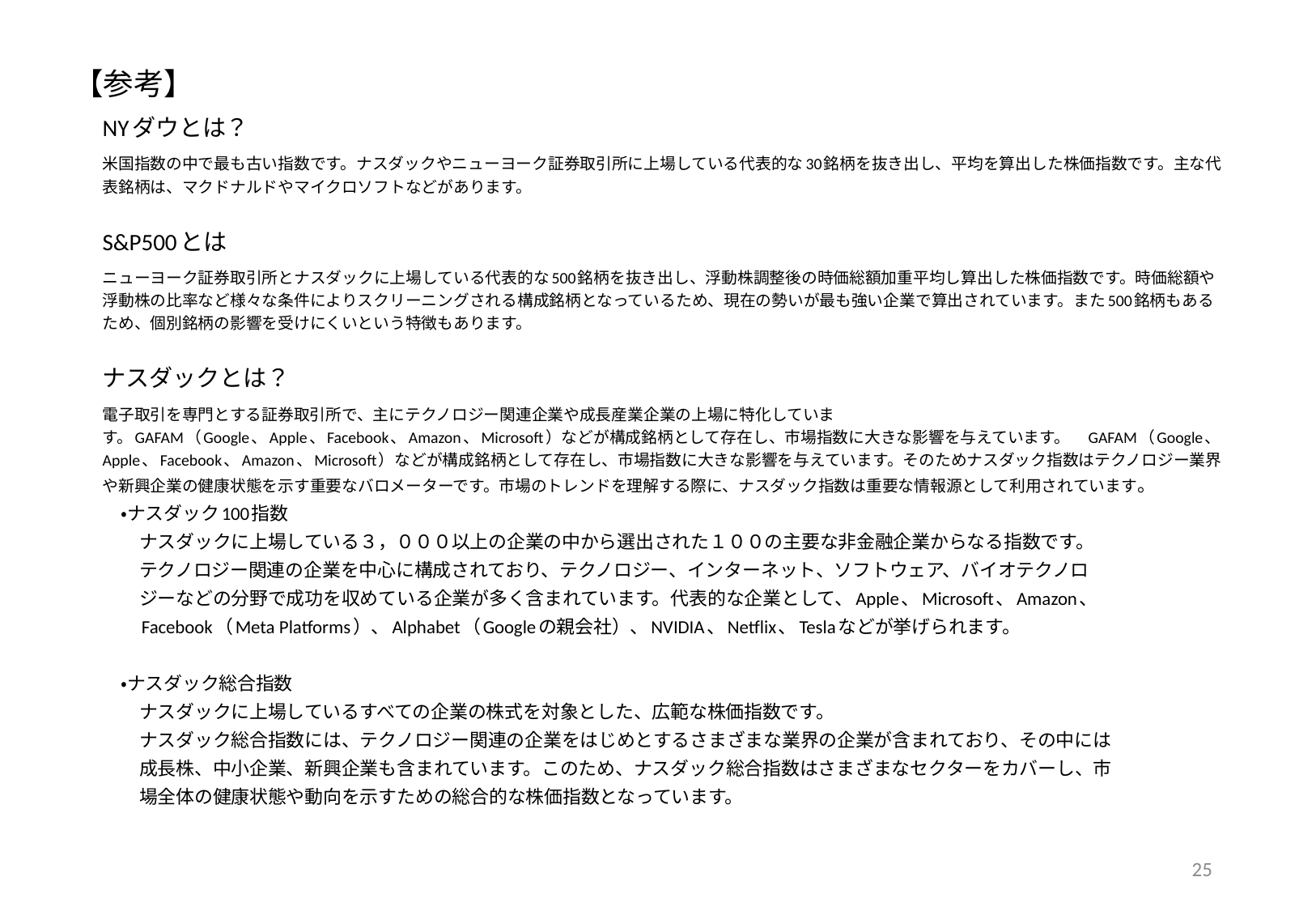

# 【参考】
NYダウとは？
米国指数の中で最も古い指数です。ナスダックやニューヨーク証券取引所に上場している代表的な30銘柄を抜き出し、平均を算出した株価指数です。主な代表銘柄は、マクドナルドやマイクロソフトなどがあります。

S&P500とは
ニューヨーク証券取引所とナスダックに上場している代表的な500銘柄を抜き出し、浮動株調整後の時価総額加重平均し算出した株価指数です。時価総額や浮動株の比率など様々な条件によりスクリーニングされる構成銘柄となっているため、現在の勢いが最も強い企業で算出されています。また500銘柄もあるため、個別銘柄の影響を受けにくいという特徴もあります。

ナスダックとは？
電子取引を専門とする証券取引所で、主にテクノロジー関連企業や成長産業企業の上場に特化しています。GAFAM（Google、Apple、Facebook、Amazon、Microsoft）などが構成銘柄として存在し、市場指数に大きな影響を与えています。　GAFAM（Google、Apple、Facebook、Amazon、Microsoft）などが構成銘柄として存在し、市場指数に大きな影響を与えています。そのためナスダック指数はテクノロジー業界や新興企業の健康状態を示す重要なバロメーターです。市場のトレンドを理解する際に、ナスダック指数は重要な情報源として利用されています。
　・ナスダック100指数
　　ナスダックに上場している３，０００以上の企業の中から選出された１００の主要な非金融企業からなる指数です。
　　テクノロジー関連の企業を中心に構成されており、テクノロジー、インターネット、ソフトウェア、バイオテクノロ
　　ジーなどの分野で成功を収めている企業が多く含まれています。代表的な企業として、Apple、Microsoft、Amazon、
　　Facebook（Meta Platforms）、Alphabet（Googleの親会社）、NVIDIA、Netflix、Teslaなどが挙げられます。

　・ナスダック総合指数
　　ナスダックに上場しているすべての企業の株式を対象とした、広範な株価指数です。
　　ナスダック総合指数には、テクノロジー関連の企業をはじめとするさまざまな業界の企業が含まれており、その中には
　　成長株、中小企業、新興企業も含まれています。このため、ナスダック総合指数はさまざまなセクターをカバーし、市
　　場全体の健康状態や動向を示すための総合的な株価指数となっています。

25